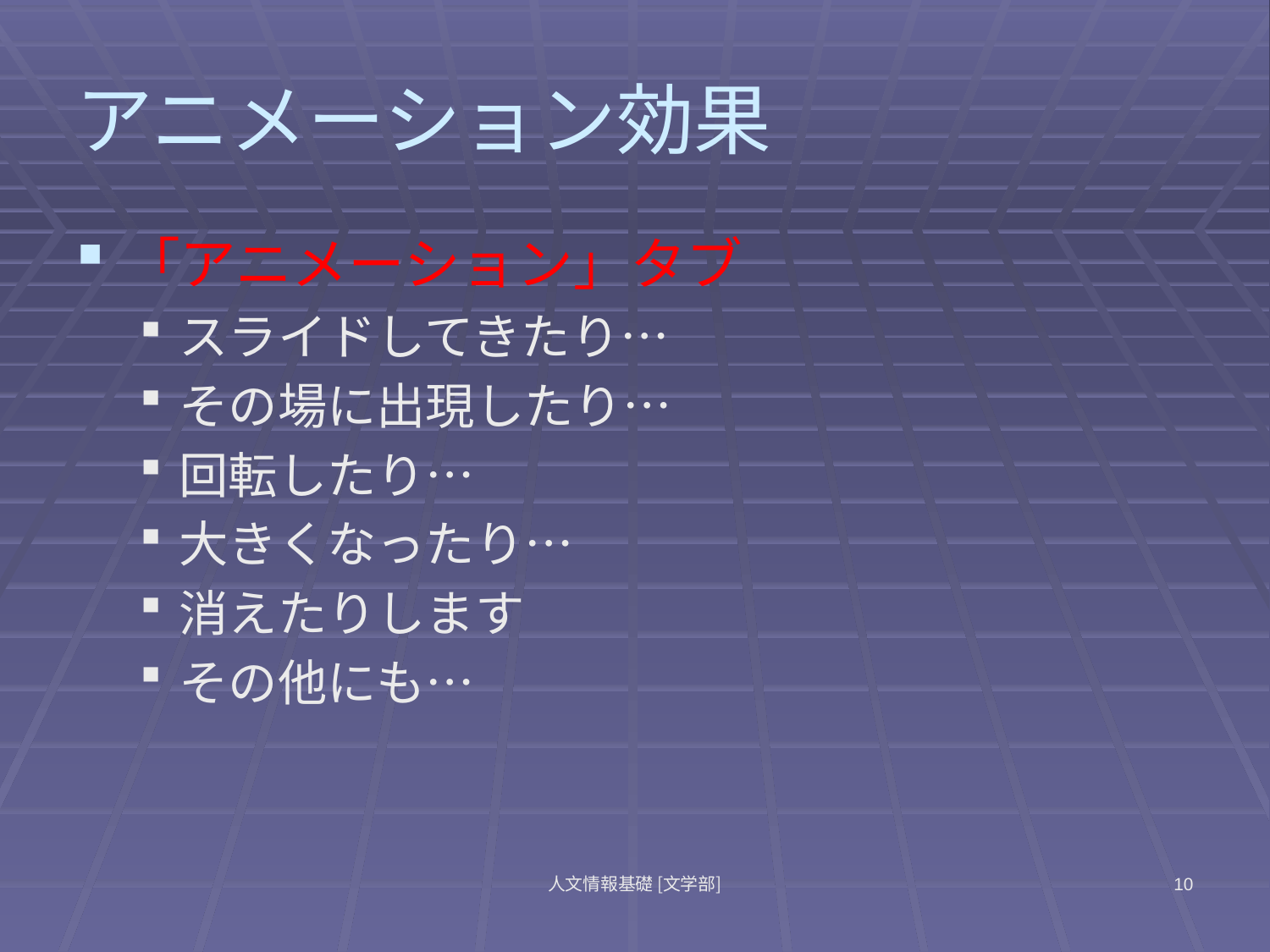

# アニメーション効果
「アニメーション」タブ
スライドしてきたり…
その場に出現したり…
回転したり…
大きくなったり…
消えたりします
その他にも…

人文情報基礎 [文学部]
10